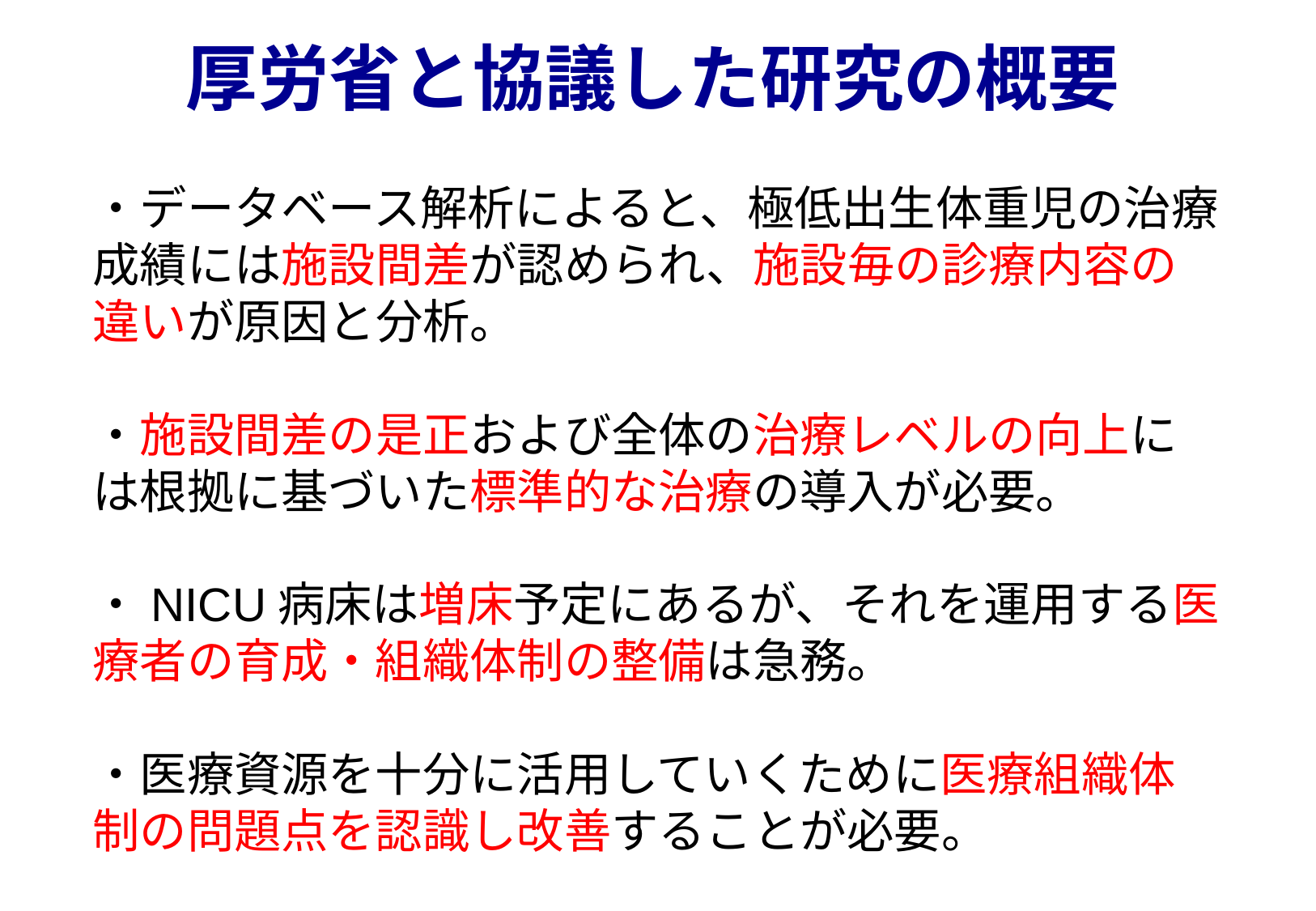

# 厚労省と協議した研究の概要
・データベース解析によると、極低出生体重児の治療成績には施設間差が認められ、施設毎の診療内容の違いが原因と分析。

・施設間差の是正および全体の治療レベルの向上には根拠に基づいた標準的な治療の導入が必要。

・NICU病床は増床予定にあるが、それを運用する医療者の育成・組織体制の整備は急務。

・医療資源を十分に活用していくために医療組織体制の問題点を認識し改善することが必要。